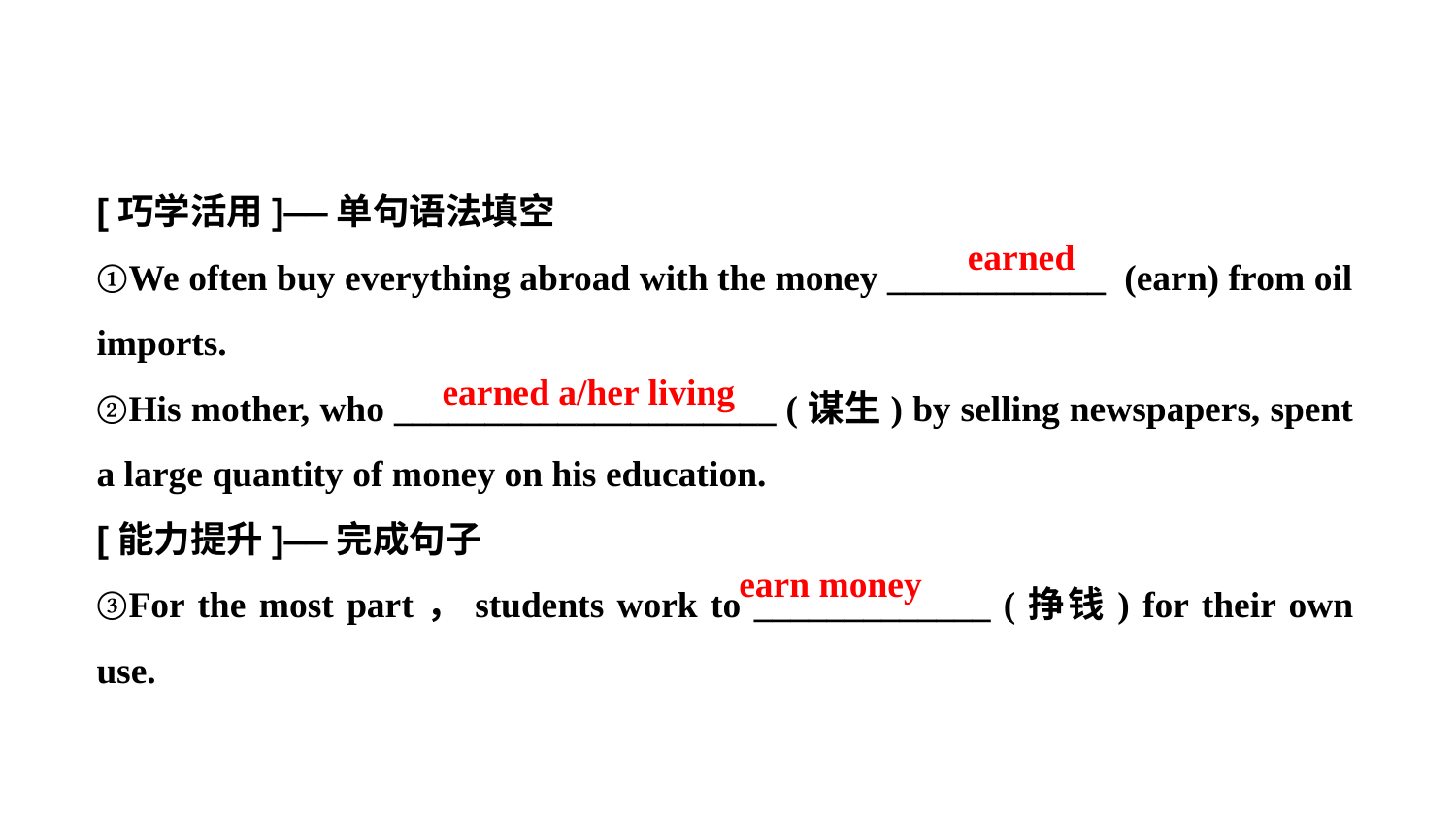

[巧学活用]——单句语法填空
①We often buy everything abroad with the money ____________  (earn) from oil imports.
②His mother, who _____________________ (谋生) by selling newspapers, spent a large quantity of money on his education.
[能力提升]——完成句子
③For the most part，students work to _____________ (挣钱) for their own use.
earned
earned a/her living
earn money